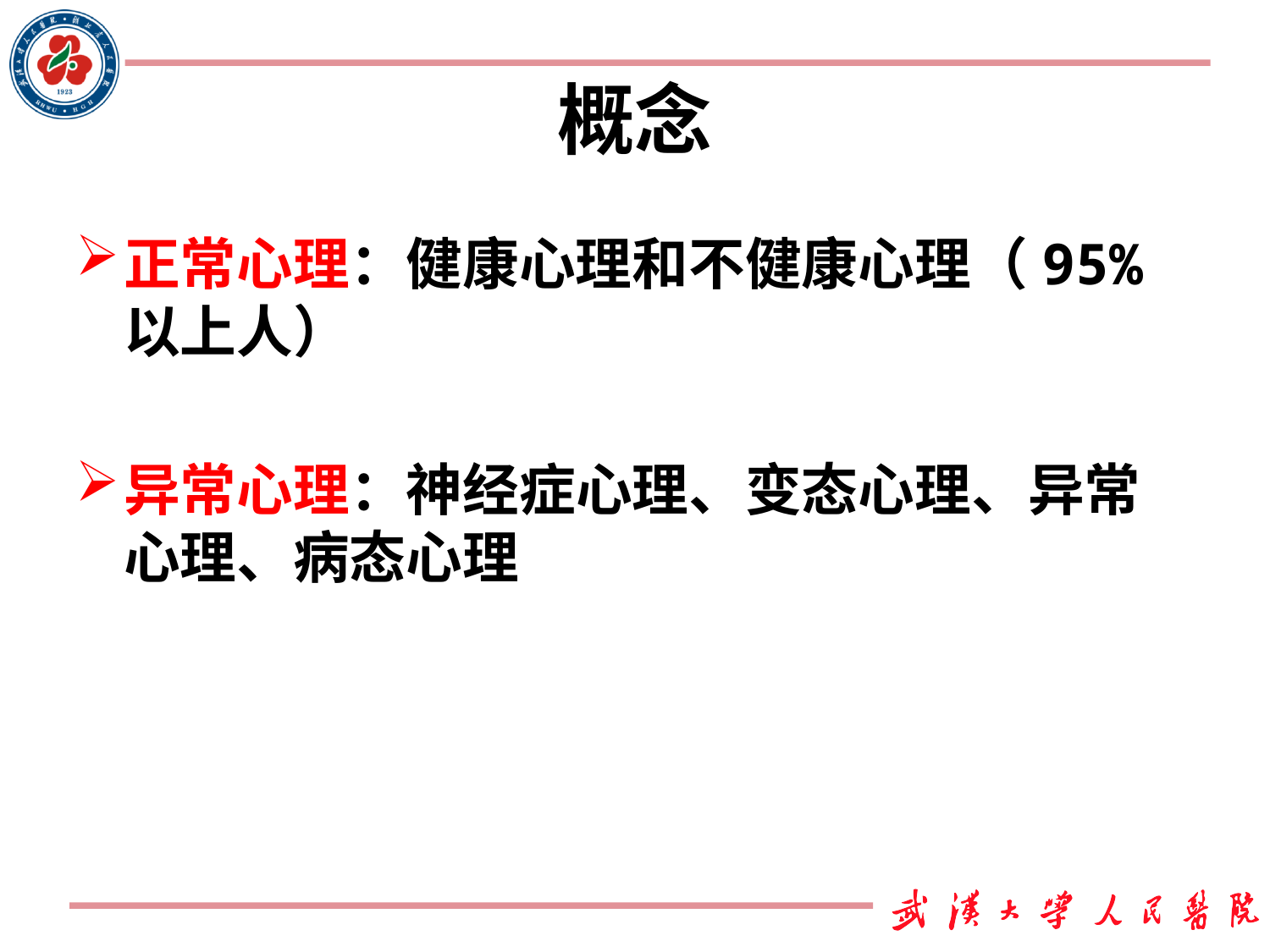

# 概念
正常心理：健康心理和不健康心理（95%以上人）

异常心理：神经症心理、变态心理、异常心理、病态心理